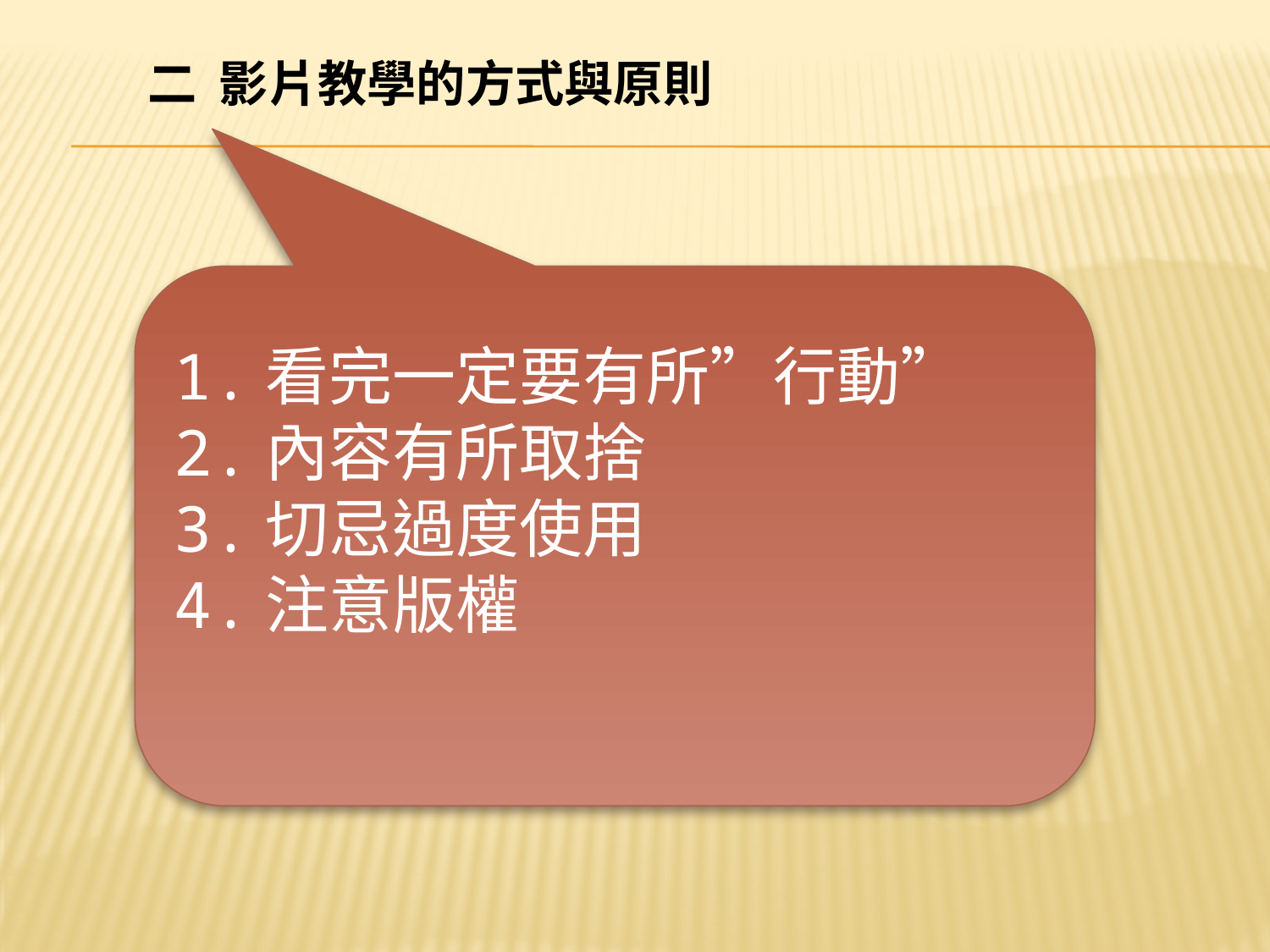

二  影片教學的方式與原則
1.看完一定要有所”行動”
2.內容有所取捨
3.切忌過度使用
4.注意版權